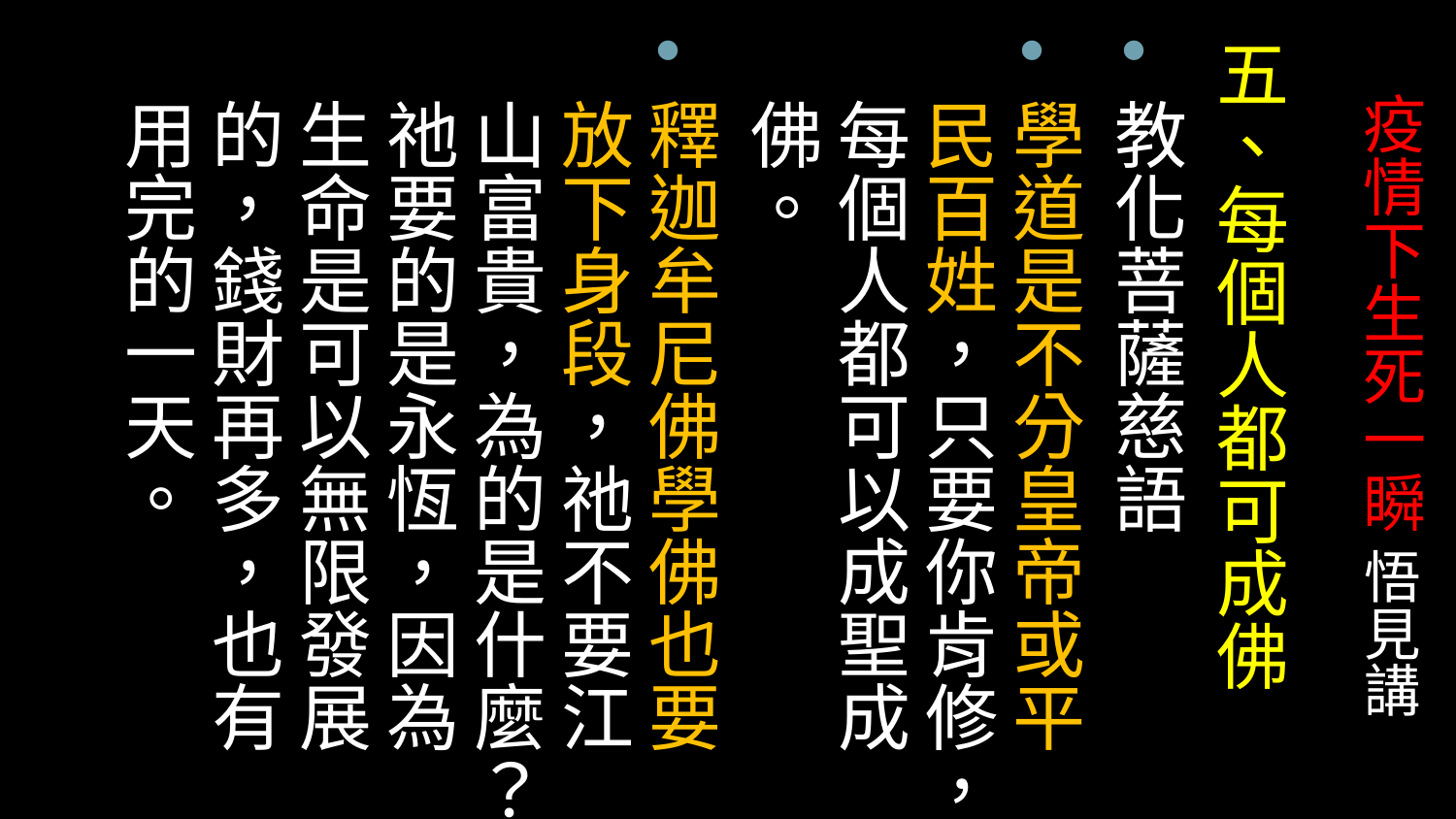

五、每個人都可成佛
教化菩薩慈語
學道是不分皇帝或平民百姓，只要你肯修，每個人都可以成聖成佛。
釋迦牟尼佛學佛也要放下身段，祂不要江山富貴，為的是什麼？祂要的是永恆，因為生命是可以無限發展的，錢財再多，也有用完的一天。

# 疫情下生死一瞬 悟見講